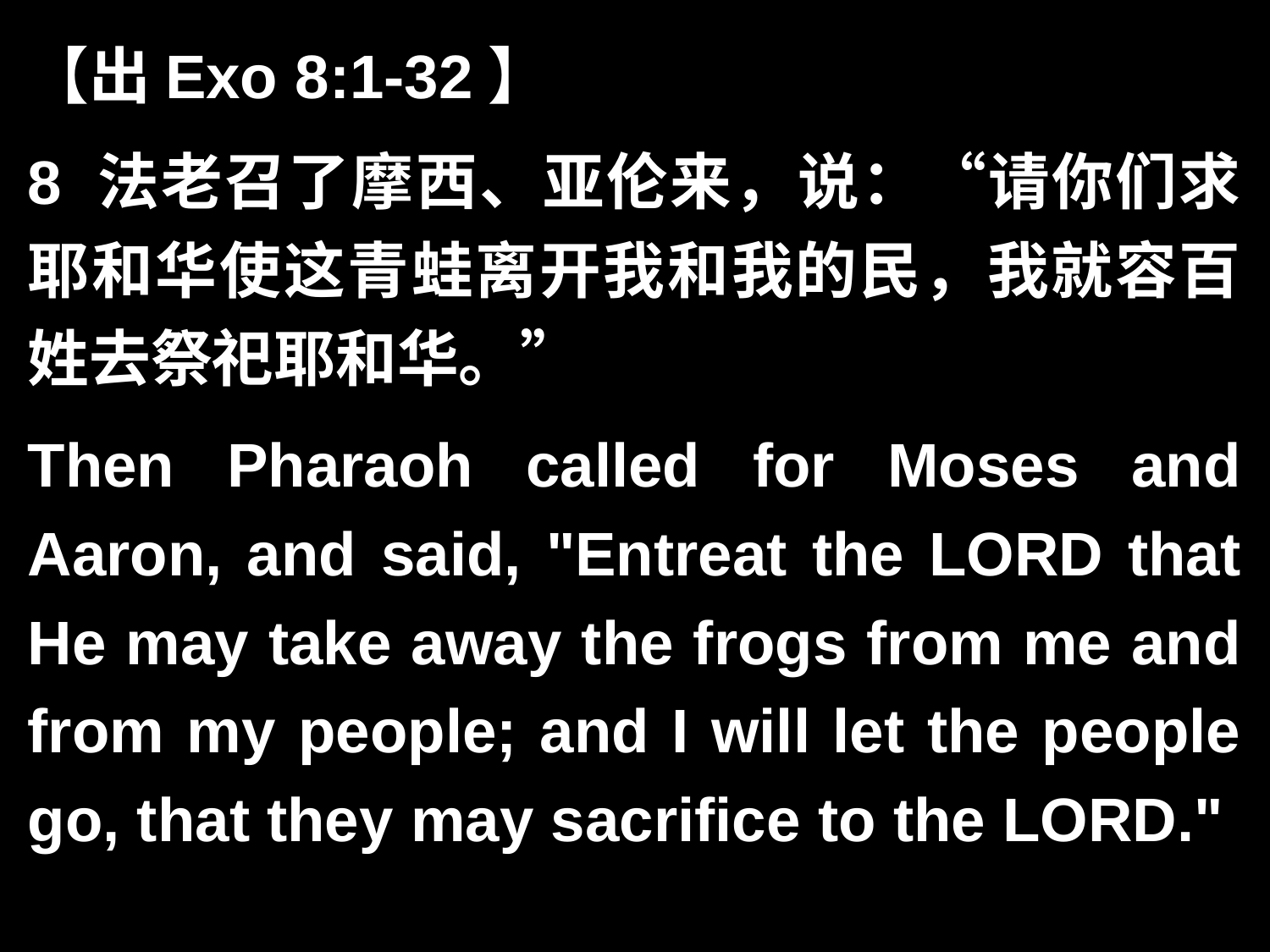

【出Exo 8:1-32】
8 法老召了摩西、亚伦来，说：“请你们求耶和华使这青蛙离开我和我的民，我就容百姓去祭祀耶和华。”
Then Pharaoh called for Moses and Aaron, and said, "Entreat the LORD that He may take away the frogs from me and from my people; and I will let the people go, that they may sacrifice to the LORD."